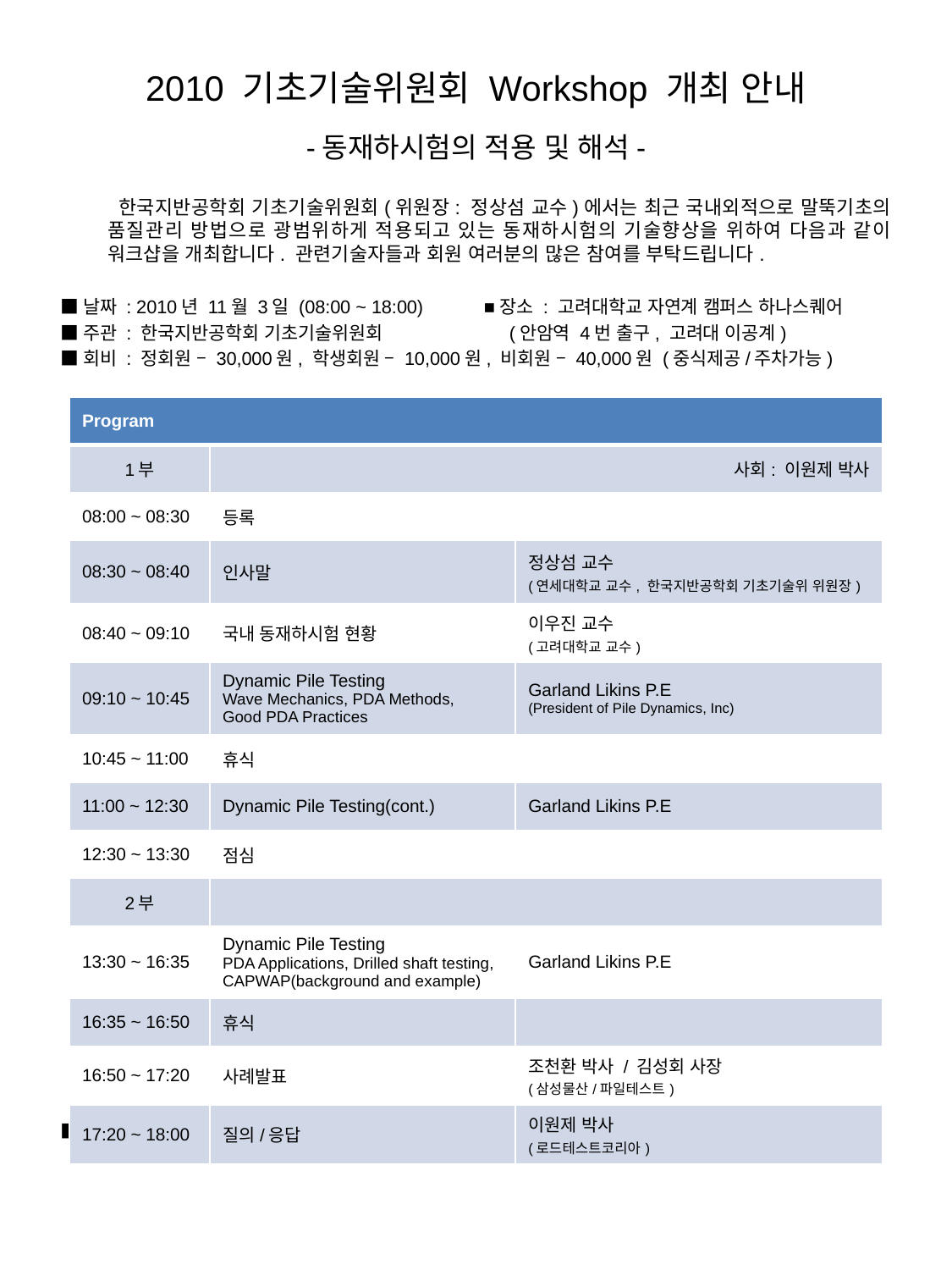

# 2010 기초기술위원회 Workshop 개최 안내 -동재하시험의 적용 및 해석-
 한국지반공학회 기초기술위원회(위원장: 정상섬 교수)에서는 최근 국내외적으로 말뚝기초의 품질관리 방법으로 광범위하게 적용되고 있는 동재하시험의 기술향상을 위하여 다음과 같이 워크샵을 개최합니다. 관련기술자들과 회원 여러분의 많은 참여를 부탁드립니다.

■날짜 : 2010년 11월 3일 (08:00 ~ 18:00)            ■장소 : 고려대학교 자연계 캠퍼스 하나스퀘어
■주관 : 한국지반공학회 기초기술위원회                        (안암역 4번 출구, 고려대 이공계)
■회비 : 정회원 – 30,000원, 학생회원 – 10,000원, 비회원 – 40,000원 (중식제공/주차가능)

■문의 : 로드테스트코리아 이원제 박사(011-899-9069), 지이엔씨 정훈준 사장(011-399-8165)

| Program |  |  |
| --- | --- | --- |
| 1부 | 사회: 이원제 박사 |  |
| 08:00 ~ 08:30 | 등록 |  |
| 08:30 ~ 08:40 | 인사말 | 정상섬 교수 (연세대학교 교수, 한국지반공학회 기초기술위 위원장) |
| 08:40 ~ 09:10 | 국내 동재하시험 현황 | 이우진 교수 (고려대학교 교수) |
| 09:10 ~ 10:45 | Dynamic Pile Testing Wave Mechanics, PDA Methods, Good PDA Practices | Garland Likins P.E (President of Pile Dynamics, Inc) |
| 10:45 ~ 11:00 | 휴식 |  |
| 11:00 ~ 12:30 | Dynamic Pile Testing(cont.) | Garland Likins P.E |
| 12:30 ~ 13:30 | 점심 |  |
| 2부 |  |  |
| 13:30 ~ 16:35 | Dynamic Pile Testing PDA Applications, Drilled shaft testing, CAPWAP(background and example) | Garland Likins P.E |
| 16:35 ~ 16:50 | 휴식 |  |
| 16:50 ~ 17:20 | 사례발표 | 조천환 박사 / 김성회 사장 (삼성물산/파일테스트) |
| 17:20 ~ 18:00 | 질의/응답 | 이원제 박사 (로드테스트코리아) |